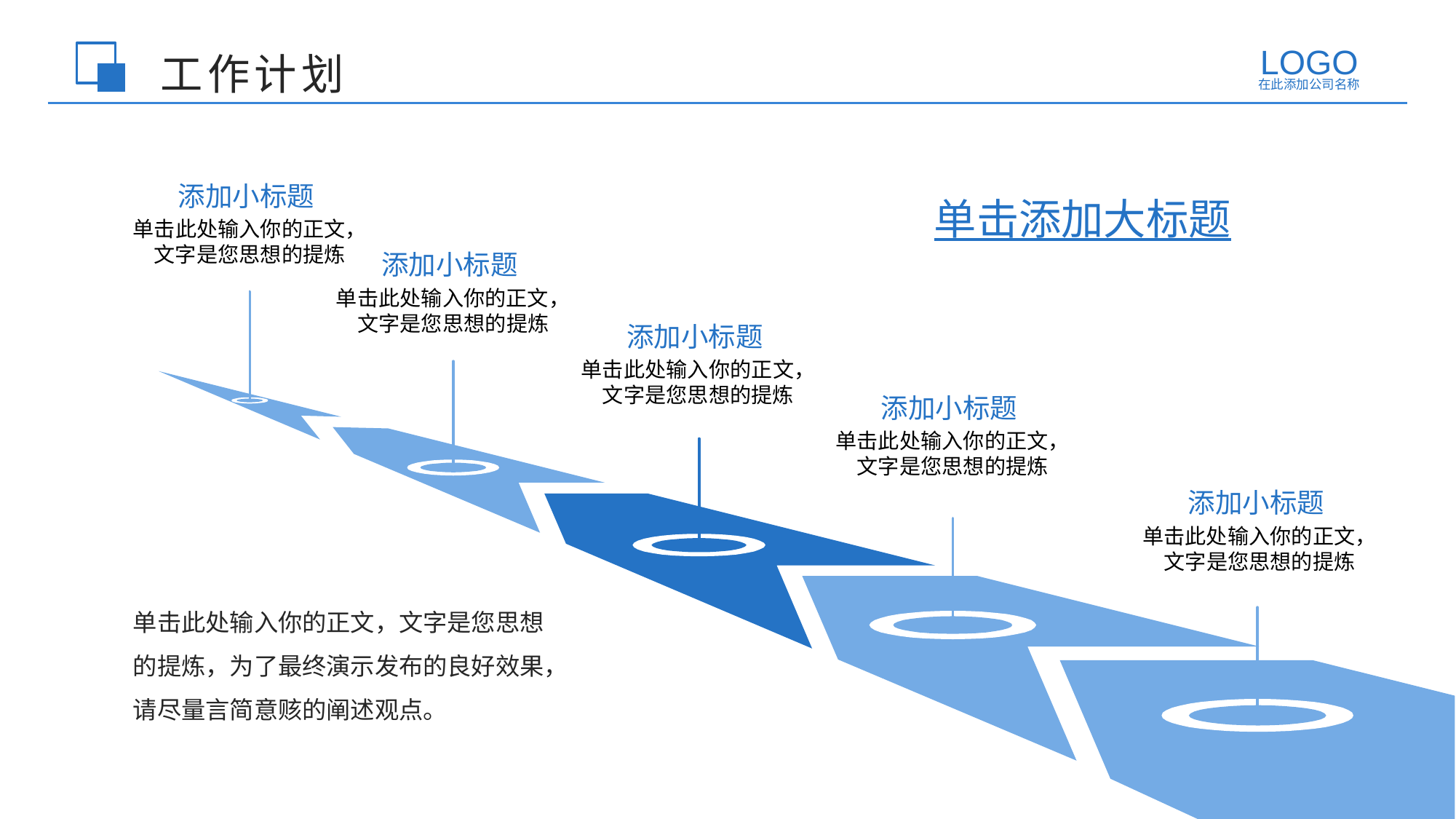

LOGO
在此添加公司名称
工作计划

添加小标题
单击此处输入你的正文，文字是您思想的提炼
单击添加大标题
添加小标题
单击此处输入你的正文，文字是您思想的提炼

添加小标题
单击此处输入你的正文，文字是您思想的提炼
添加小标题
单击此处输入你的正文，文字是您思想的提炼
添加小标题
单击此处输入你的正文，文字是您思想的提炼
单击此处输入你的正文，文字是您思想的提炼，为了最终演示发布的良好效果，请尽量言简意赅的阐述观点。